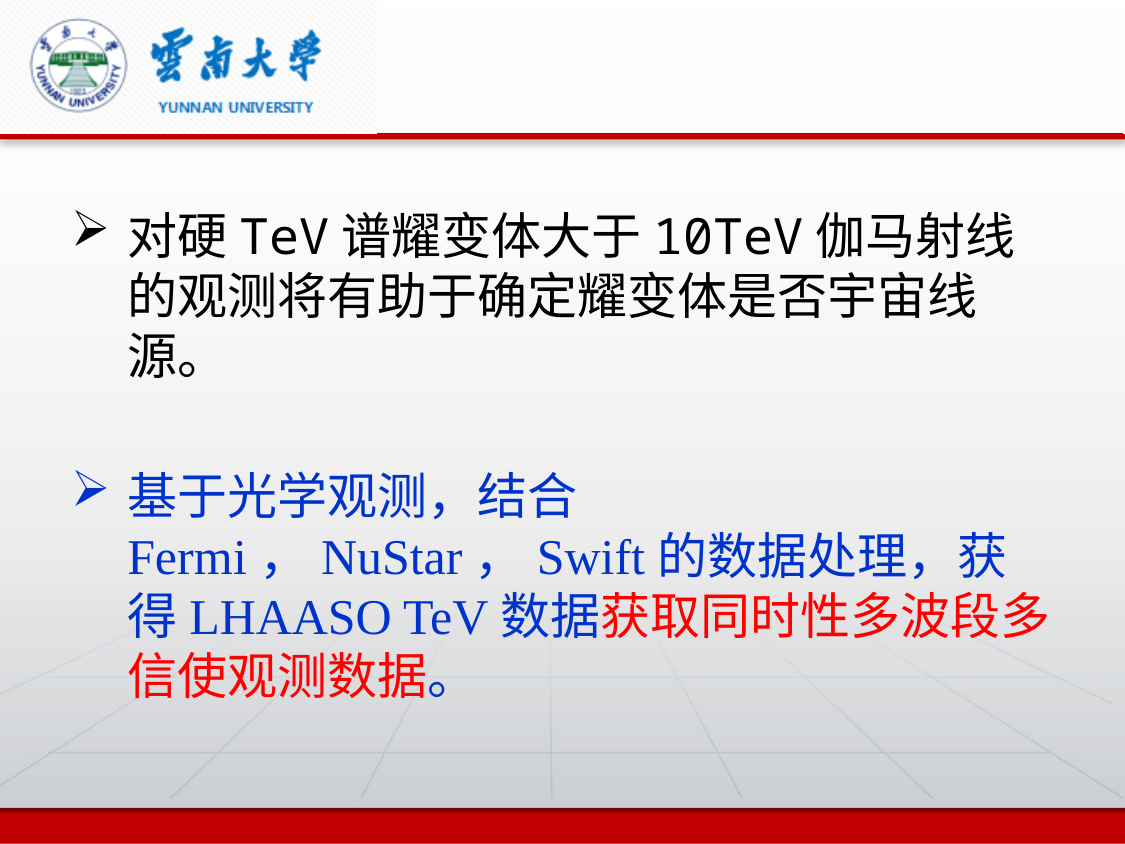

#
对硬TeV谱耀变体大于10TeV伽马射线的观测将有助于确定耀变体是否宇宙线源。

基于光学观测，结合Fermi，NuStar，Swift的数据处理，获得LHAASO TeV数据获取同时性多波段多信使观测数据。